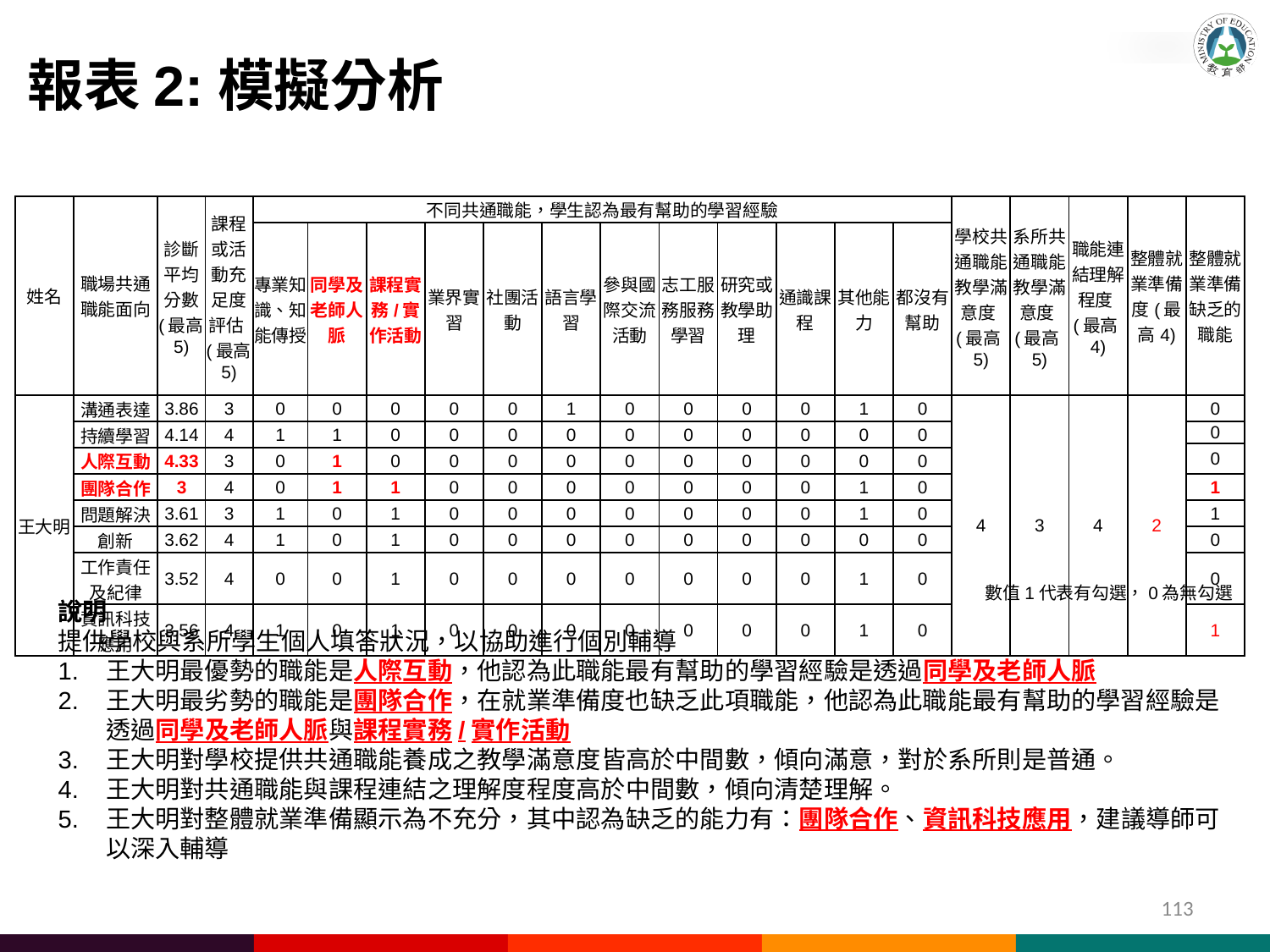

報表2:模擬分析
| 姓名 | 職場共通職能面向 | 診斷平均分數 (最高5) | 課程或活動充足度評估(最高5) | 不同共通職能，學生認為最有幫助的學習經驗 |  |  |  |  |  |  |  |  |  |  |  | 學校共通職能教學滿意度(最高5) | 系所共通職能教學滿意度(最高5) | 職能連結理解程度(最高4) | 整體就業準備度(最高4) | 整體就業準備缺乏的職能 |
| --- | --- | --- | --- | --- | --- | --- | --- | --- | --- | --- | --- | --- | --- | --- | --- | --- | --- | --- | --- | --- |
|  |  |  |  | 專業知識、知能傳授 | 同學及老師人脈 | 課程實務/實作活動 | 業界實習 | 社團活動 | 語言學習 | 參與國際交流活動 | 志工服務服務學習 | 研究或教學助理 | 通識課程 | 其他能力 | 都沒有幫助 |  |  |  |  |  |
| 王大明 | 溝通表達 | 3.86 | 3 | 0 | 0 | 0 | 0 | 0 | 1 | 0 | 0 | 0 | 0 | 1 | 0 | 4 | 3 | 4 | 2 | 0 |
|  | 持續學習 | 4.14 | 4 | 1 | 1 | 0 | 0 | 0 | 0 | 0 | 0 | 0 | 0 | 0 | 0 |  |  |  |  | 0 |
|  |  |  |  |  |  |  |  |  |  |  |  |  |  |  |  |  |  |  |  | 0 |
|  | 人際互動 | 4.33 | 3 | 0 | 1 | 0 | 0 | 0 | 0 | 0 | 0 | 0 | 0 | 0 | 0 |  |  |  |  |  |
|  | 團隊合作 | 3 | 4 | 0 | 1 | 1 | 0 | 0 | 0 | 0 | 0 | 0 | 0 | 1 | 0 |  |  |  |  | 1 |
|  | 問題解決 | 3.61 | 3 | 1 | 0 | 1 | 0 | 0 | 0 | 0 | 0 | 0 | 0 | 1 | 0 |  |  |  |  | 1 |
|  | 創新 | 3.62 | 4 | 1 | 0 | 1 | 0 | 0 | 0 | 0 | 0 | 0 | 0 | 0 | 0 |  |  |  |  | 0 |
|  | 工作責任及紀律 | 3.52 | 4 | 0 | 0 | 1 | 0 | 0 | 0 | 0 | 0 | 0 | 0 | 1 | 0 |  |  |  |  | 0 |
|  | 資訊科技應用 | 3.56 | 4 | 1 | 0 | 1 | 0 | 0 | 0 | 0 | 0 | 0 | 0 | 1 | 0 |  |  |  |  | 1 |
數值1代表有勾選，0為無勾選
說明
提供學校與系所學生個人填答狀況，以協助進行個別輔導
王大明最優勢的職能是人際互動，他認為此職能最有幫助的學習經驗是透過同學及老師人脈
王大明最劣勢的職能是團隊合作，在就業準備度也缺乏此項職能，他認為此職能最有幫助的學習經驗是透過同學及老師人脈與課程實務/實作活動
王大明對學校提供共通職能養成之教學滿意度皆高於中間數，傾向滿意，對於系所則是普通。
王大明對共通職能與課程連結之理解度程度高於中間數，傾向清楚理解。
王大明對整體就業準備顯示為不充分，其中認為缺乏的能力有：團隊合作、資訊科技應用，建議導師可以深入輔導

113